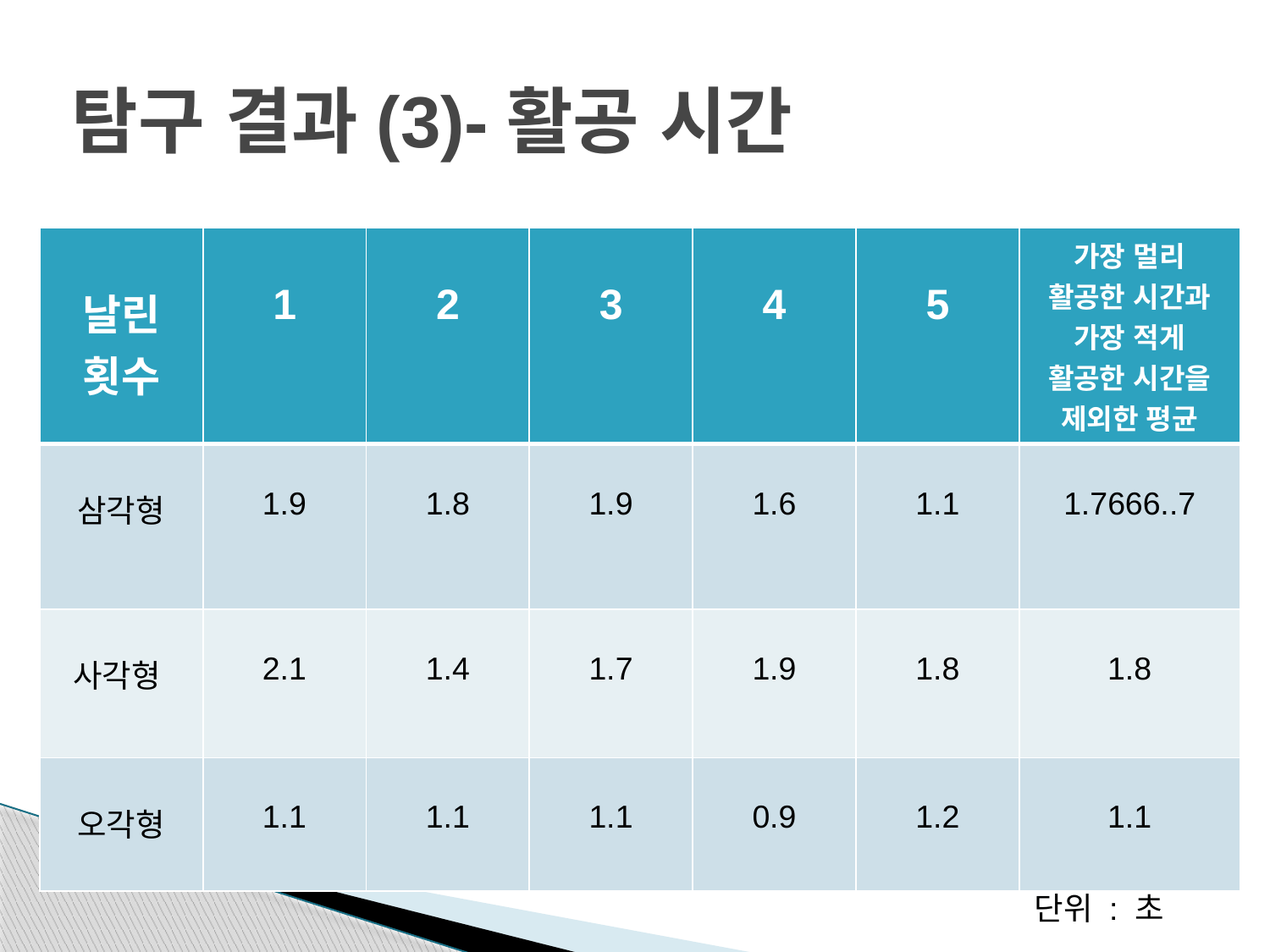

# 탐구 결과(3)-활공 시간
| 날린 횟수 | 1 | 2 | 3 | 4 | 5 | 가장 멀리 활공한 시간과 가장 적게 활공한 시간을 제외한 평균 |
| --- | --- | --- | --- | --- | --- | --- |
| 삼각형 | 1.9 | 1.8 | 1.9 | 1.6 | 1.1 | 1.7666..7 |
| 사각형 | 2.1 | 1.4 | 1.7 | 1.9 | 1.8 | 1.8 |
| 오각형 | 1.1 | 1.1 | 1.1 | 0.9 | 1.2 | 1.1 |
단위 : 초